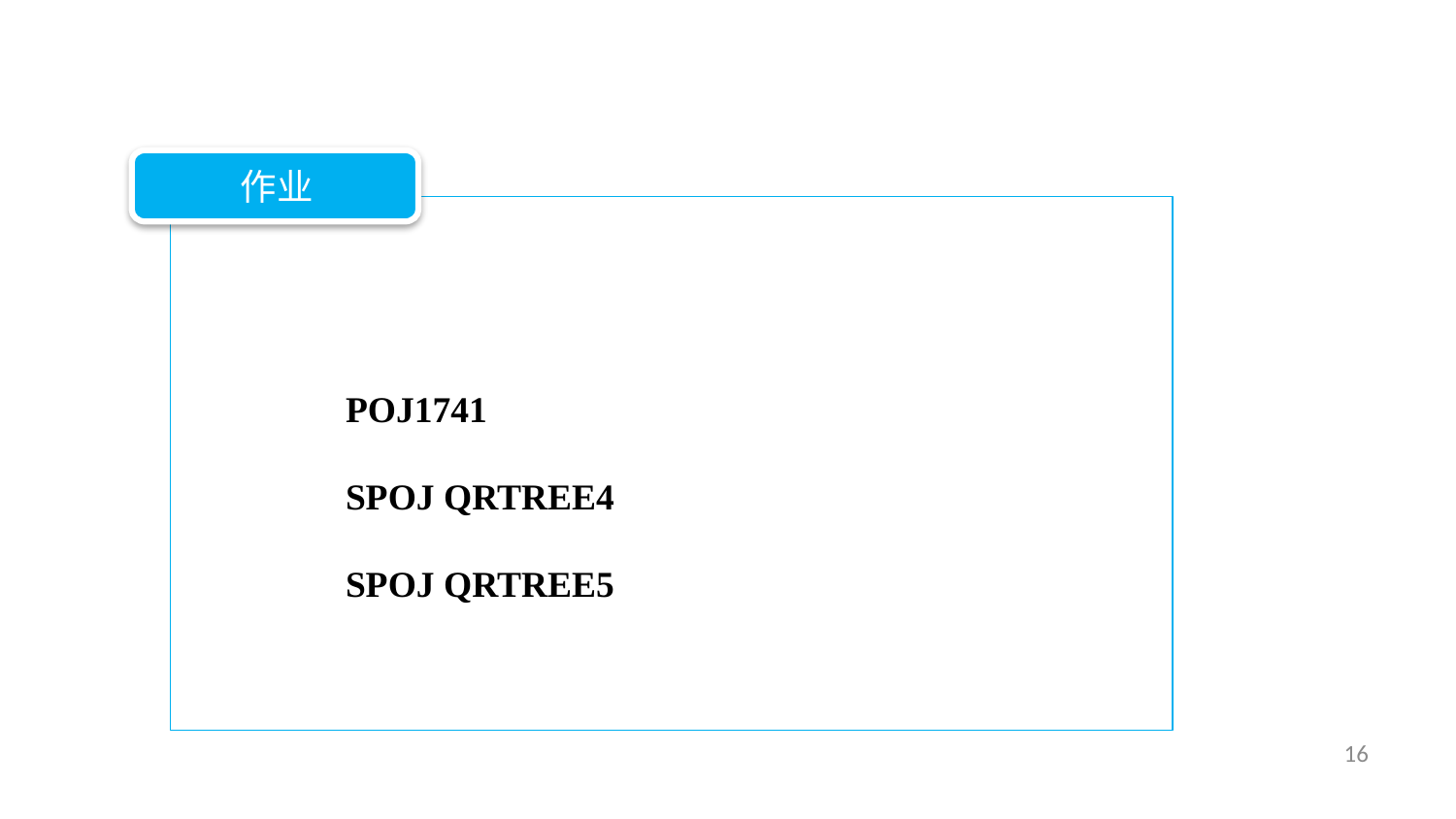

作业
POJ1741
SPOJ QRTREE4
SPOJ QRTREE5
16